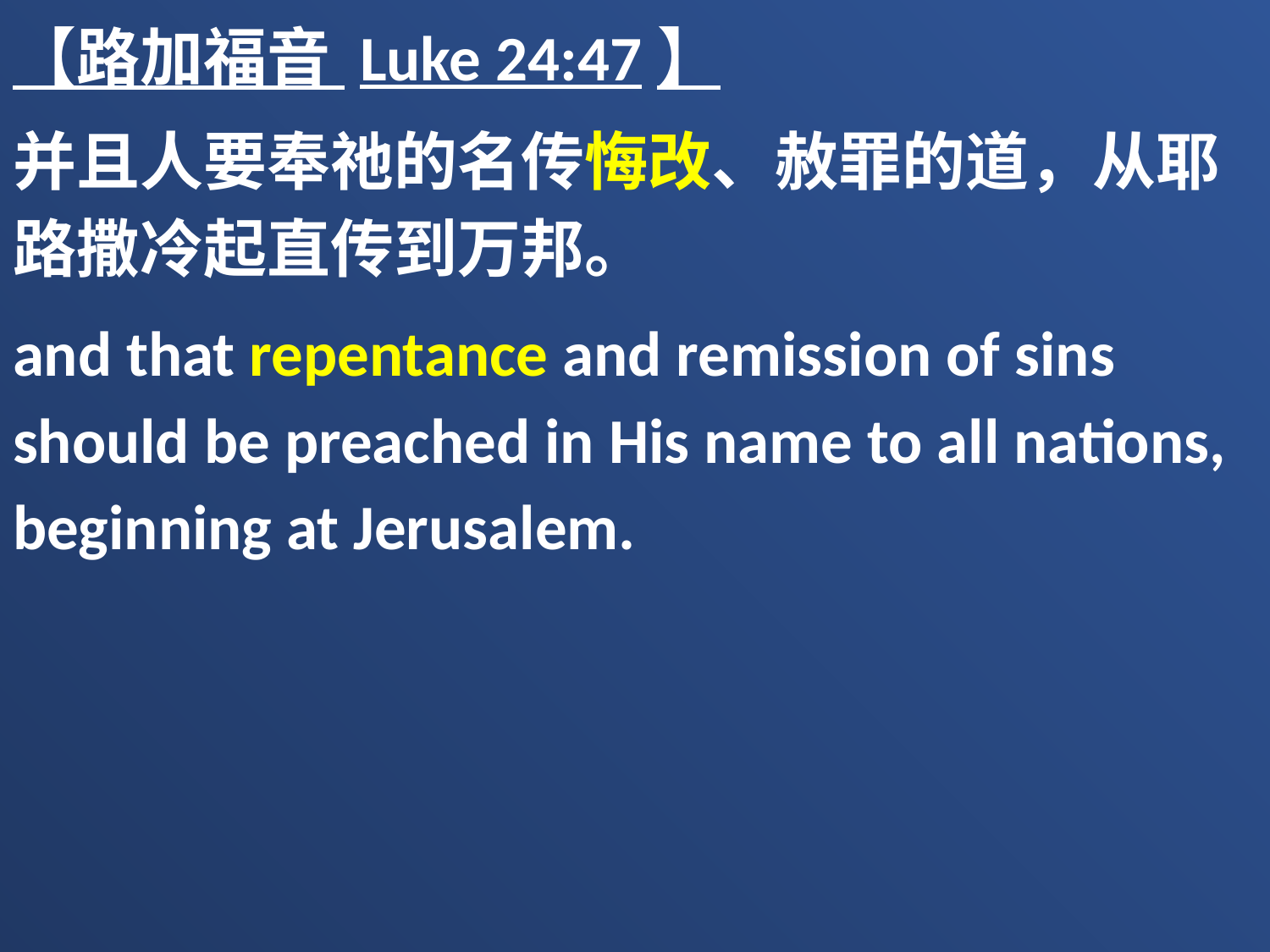

【路加福音 Luke 24:47】
并且人要奉祂的名传悔改、赦罪的道，从耶路撒冷起直传到万邦。
and that repentance and remission of sins should be preached in His name to all nations, beginning at Jerusalem.